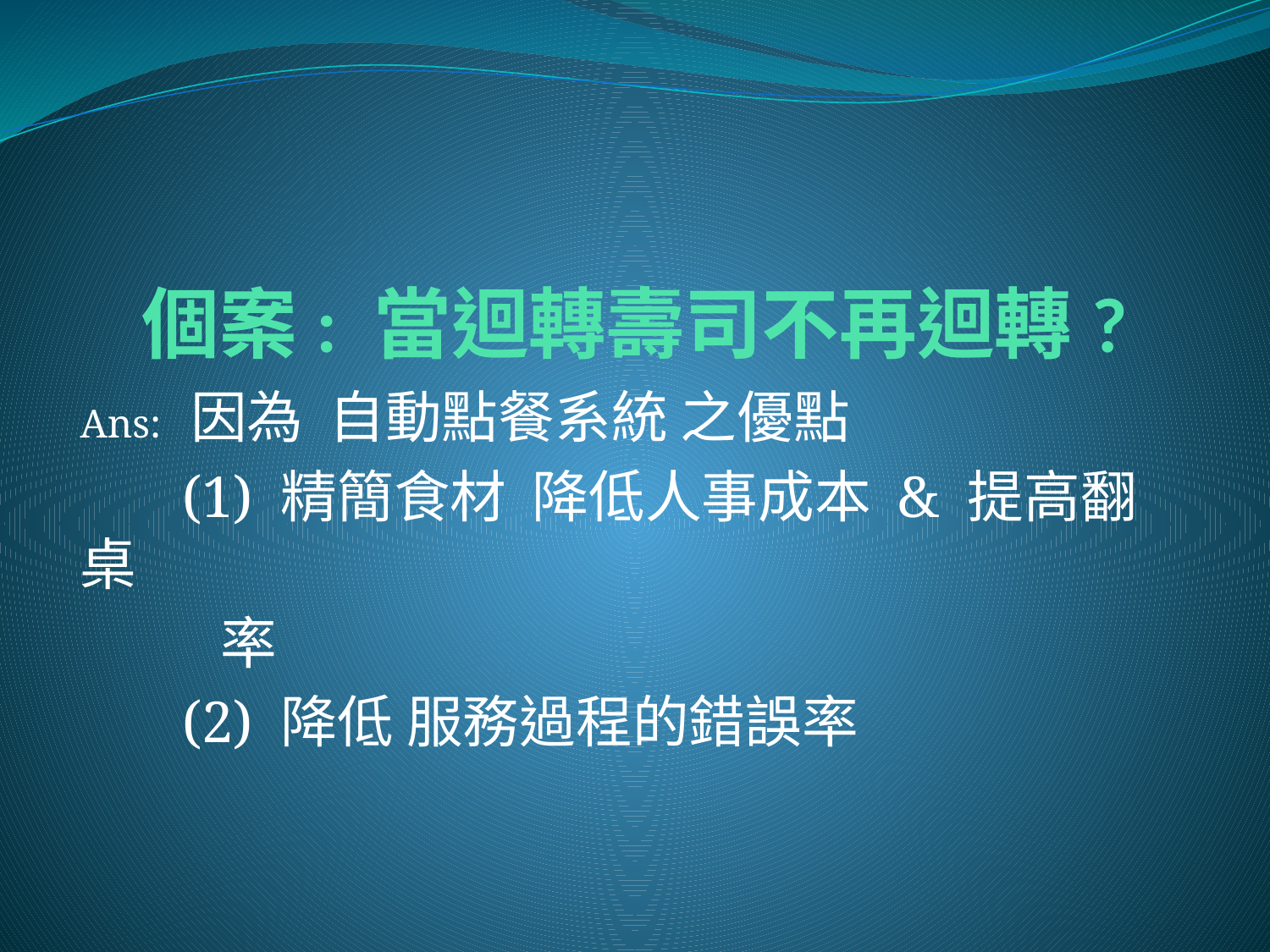

# 個案: 當迴轉壽司不再迴轉?
Ans:  因為  自動點餐系統 之優點
       (1) 精簡食材  降低人事成本 & 提高翻桌
          率
       (2) 降低 服務過程的錯誤率